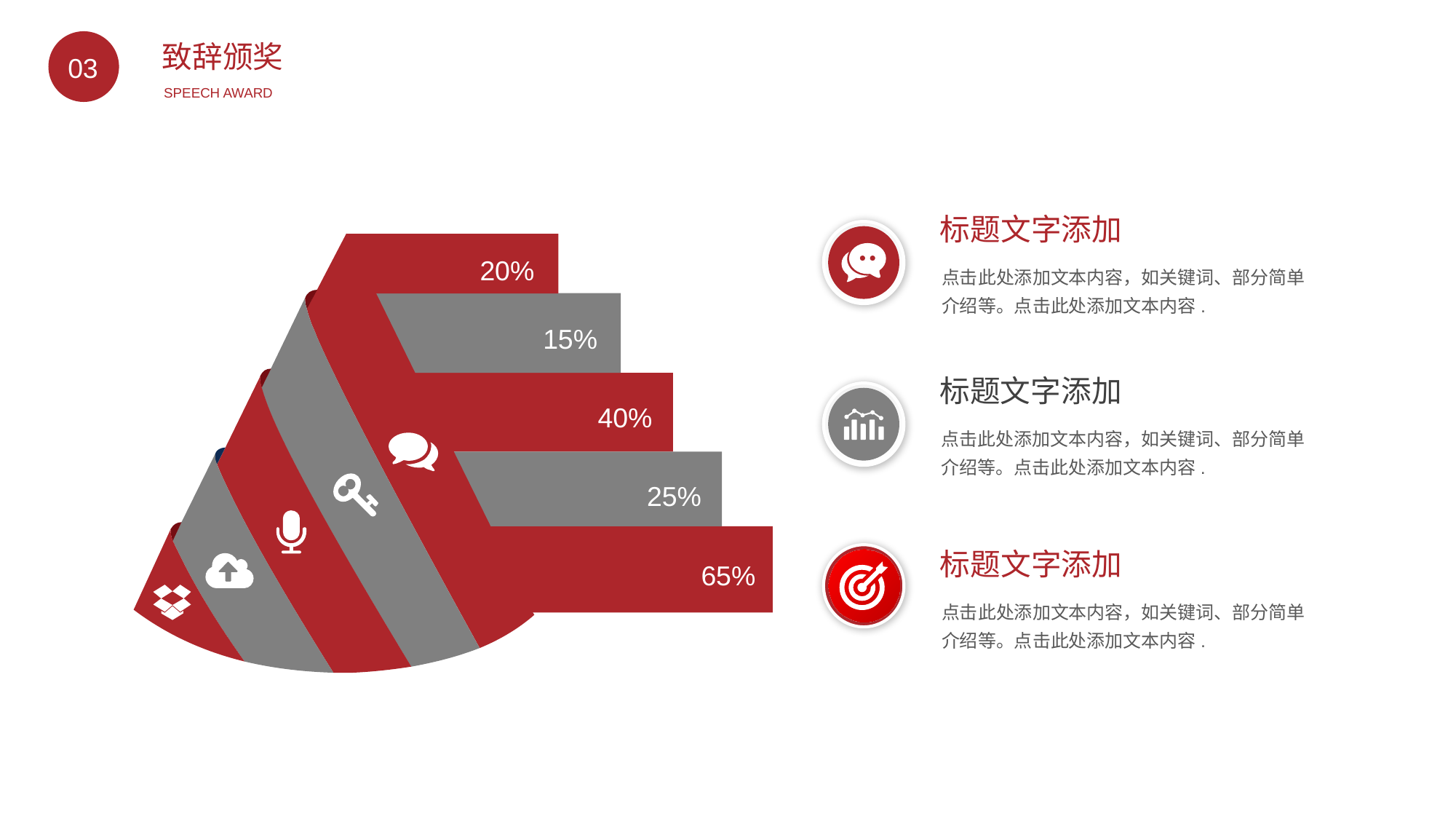

BY YUSHEN

致辞颁奖
03
SPEECH AWARD
标题文字添加

点击此处添加文本内容，如关键词、部分简单介绍等。点击此处添加文本内容.

20%

15%

40%

25%

65%

标题文字添加

点击此处添加文本内容，如关键词、部分简单介绍等。点击此处添加文本内容.
标题文字添加

点击此处添加文本内容，如关键词、部分简单介绍等。点击此处添加文本内容.